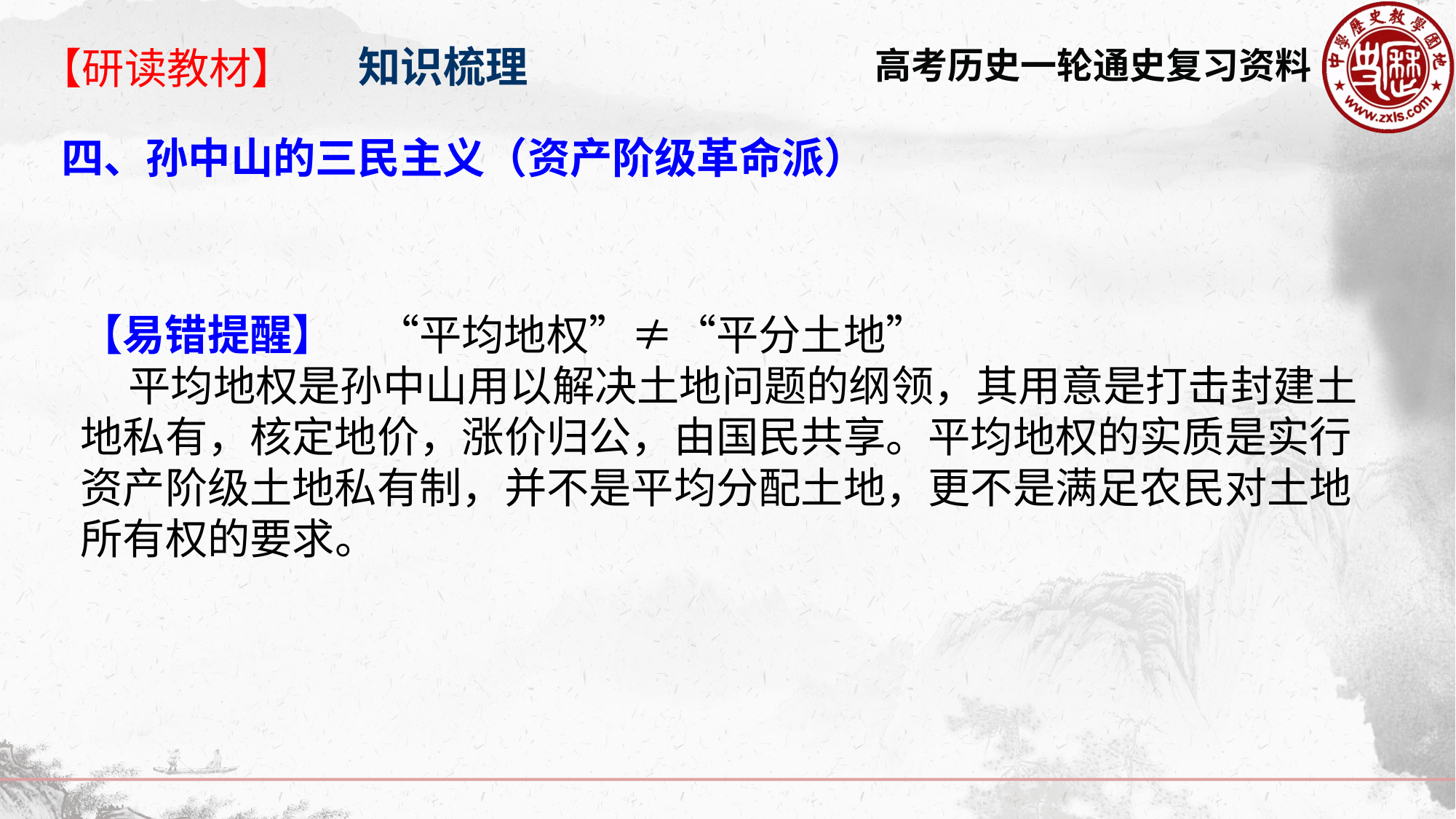

知识梳理
【研读教材】
四、孙中山的三民主义（资产阶级革命派）
【易错提醒】　“平均地权”≠“平分土地”
    平均地权是孙中山用以解决土地问题的纲领，其用意是打击封建土地私有，核定地价，涨价归公，由国民共享。平均地权的实质是实行资产阶级土地私有制，并不是平均分配土地，更不是满足农民对土地所有权的要求。